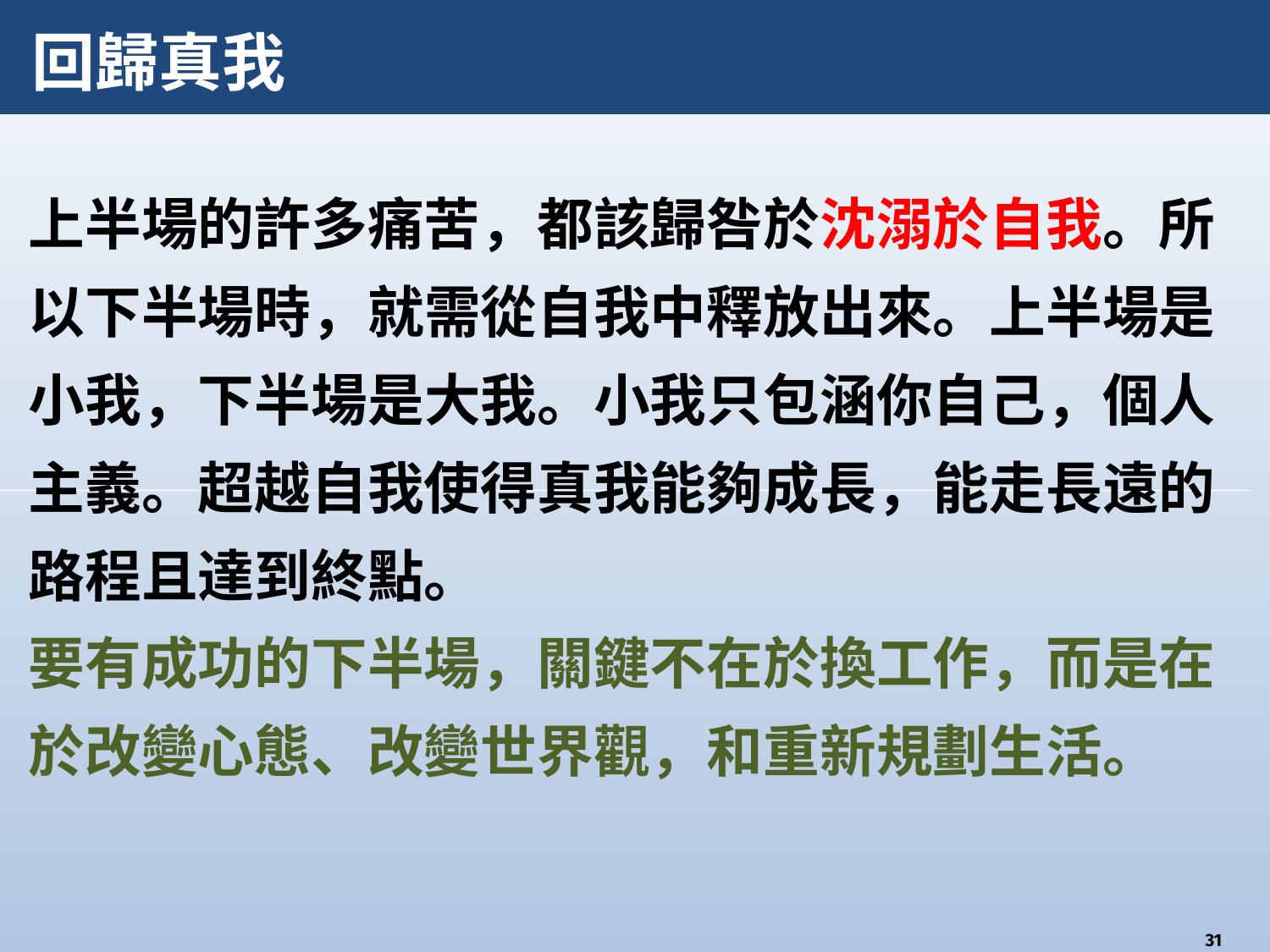

# 回歸真我
上半場的許多痛苦，都該歸咎於沈溺於自我。所以下半場時，就需從自我中釋放出來。上半場是小我，下半場是大我。小我只包涵你自己，個人主義。超越自我使得真我能夠成長，能走長遠的路程且達到終點。
要有成功的下半場，關鍵不在於換工作，而是在於改變心態、改變世界觀，和重新規劃生活。